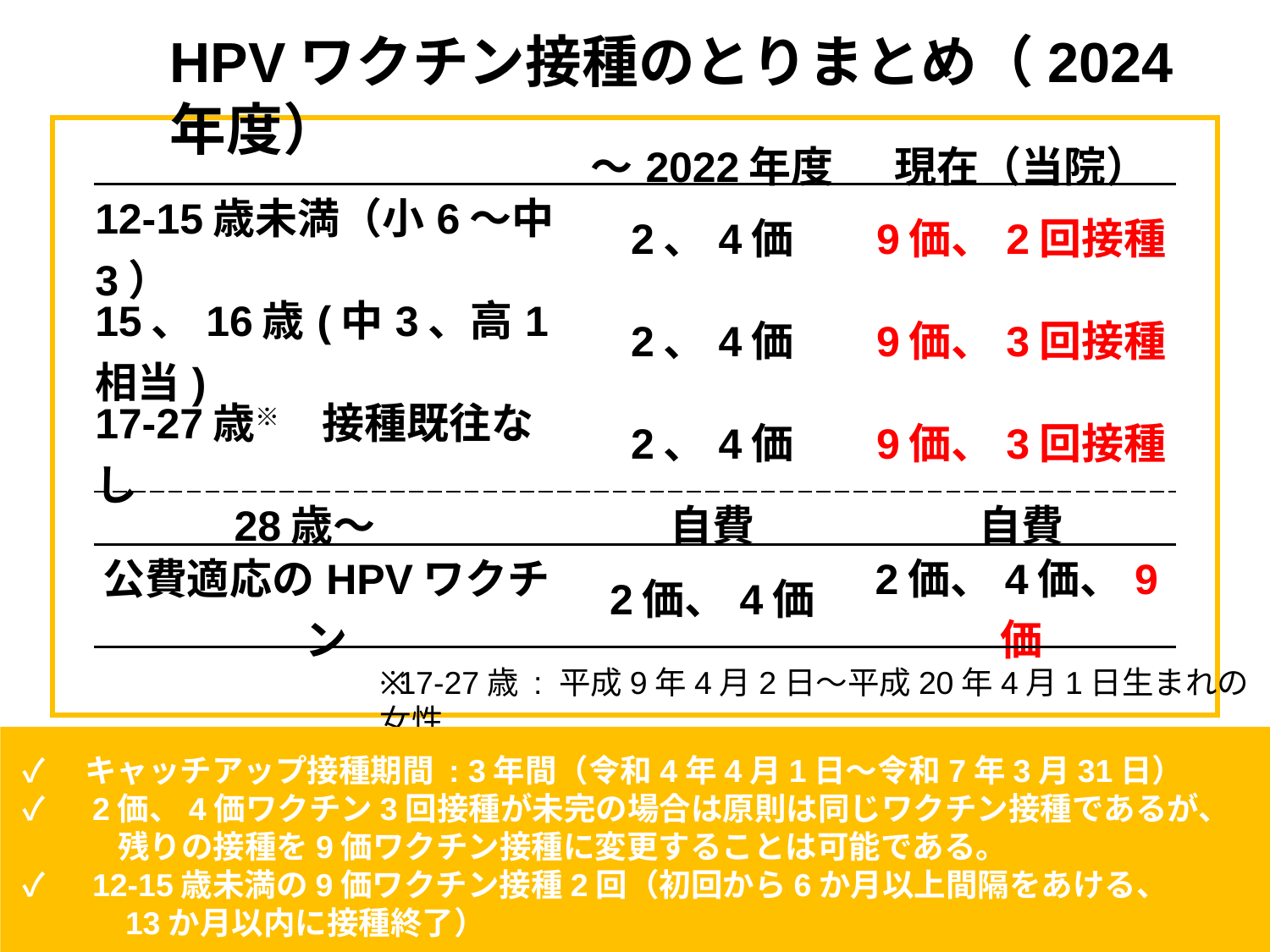

HPVワクチン接種のとりまとめ（2024年度）

|  | ～2022年度 | 現在（当院） |
| --- | --- | --- |
| 12-15歳未満（小6～中3） | 2、4価 | 9価、2回接種 |
| 15、16歳(中3、高1相当) | 2、4価 | 9価、3回接種 |
| 17-27歳※　接種既往なし | 2、4価 | 9価、3回接種 |
| 28歳～ | 自費 | 自費 |
| 公費適応のHPVワクチン | 2価、4価 | 2価、4価、9価 |
※17-27歳 : 平成9年4月2日～平成20年4月1日生まれの女性

✓　キャッチアップ接種期間 : 3年間（令和4年4月1日～令和7年3月31日）
✓　2価、4価ワクチン3回接種が未完の場合は原則は同じワクチン接種であるが、
　　　残りの接種を9価ワクチン接種に変更することは可能である。
✓　12-15歳未満の9価ワクチン接種2回（初回から6か月以上間隔をあける、
　　　13か月以内に接種終了）